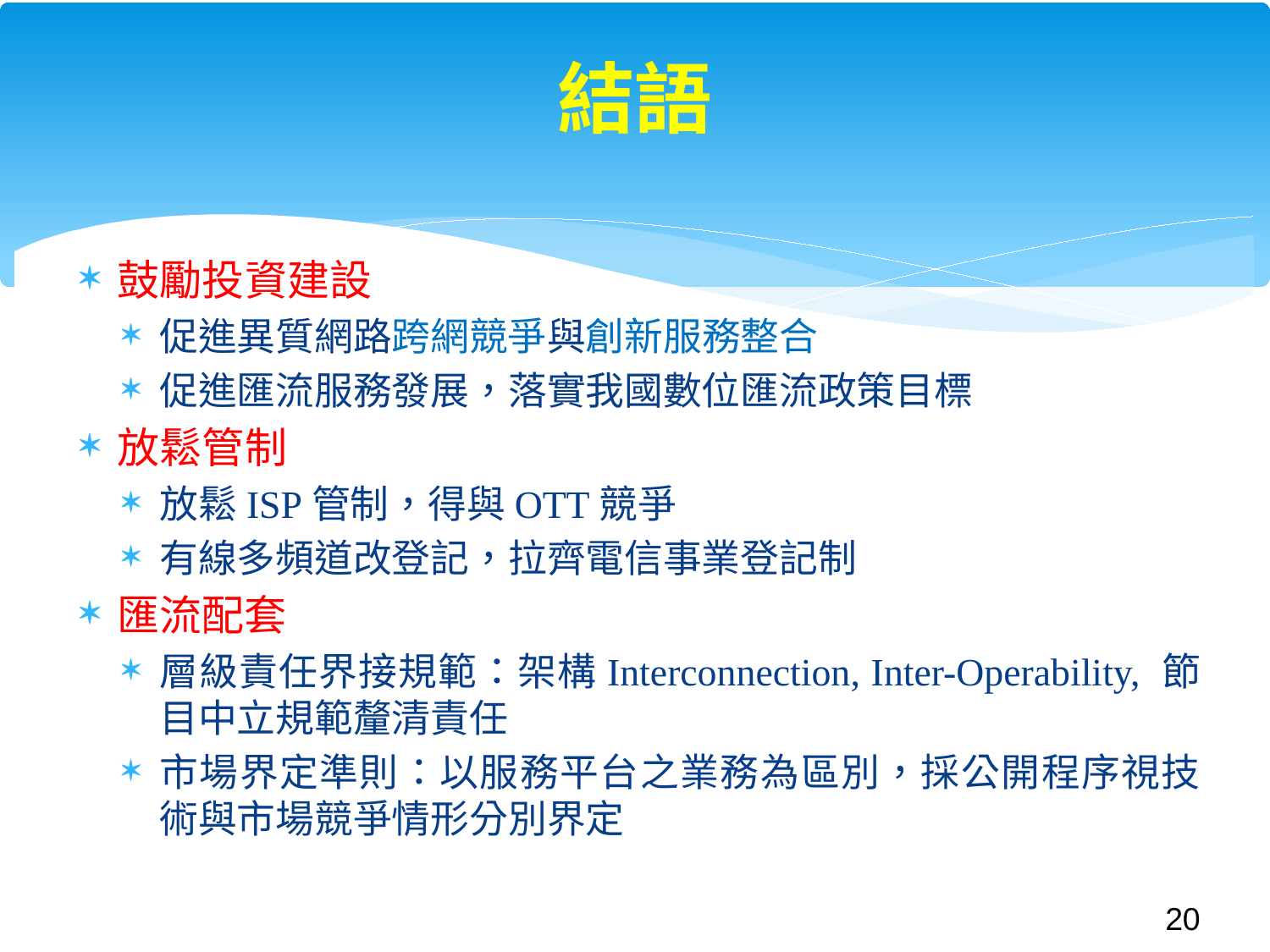

# 結語
鼓勵投資建設
促進異質網路跨網競爭與創新服務整合
促進匯流服務發展，落實我國數位匯流政策目標
放鬆管制
放鬆ISP管制，得與OTT競爭
有線多頻道改登記，拉齊電信事業登記制
匯流配套
層級責任界接規範：架構Interconnection, Inter-Operability, 節目中立規範釐清責任
市場界定準則：以服務平台之業務為區別，採公開程序視技術與市場競爭情形分別界定